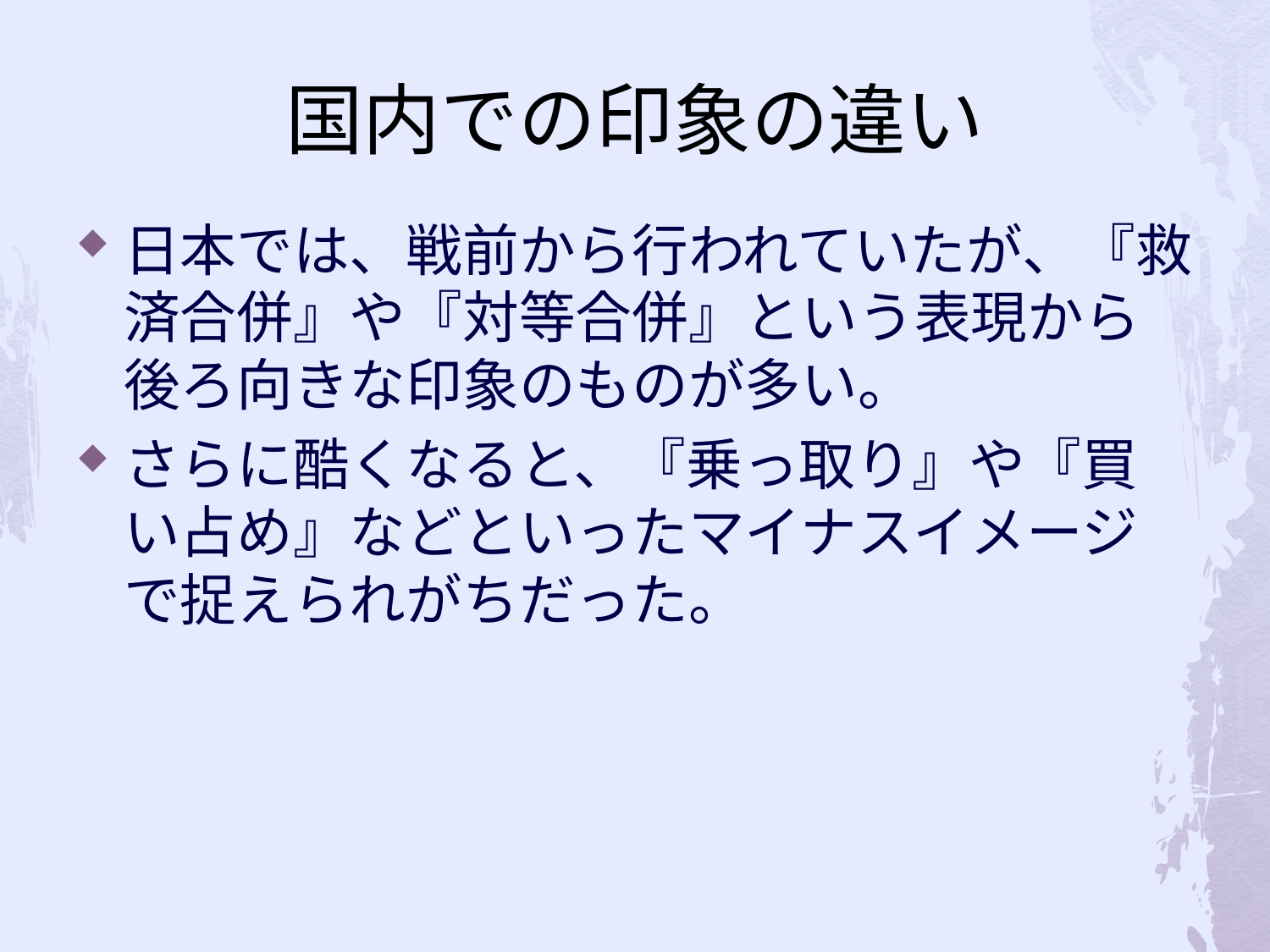

# 国内での印象の違い
日本では、戦前から行われていたが、『救済合併』や『対等合併』という表現から後ろ向きな印象のものが多い。
さらに酷くなると、『乗っ取り』や『買い占め』などといったマイナスイメージで捉えられがちだった。